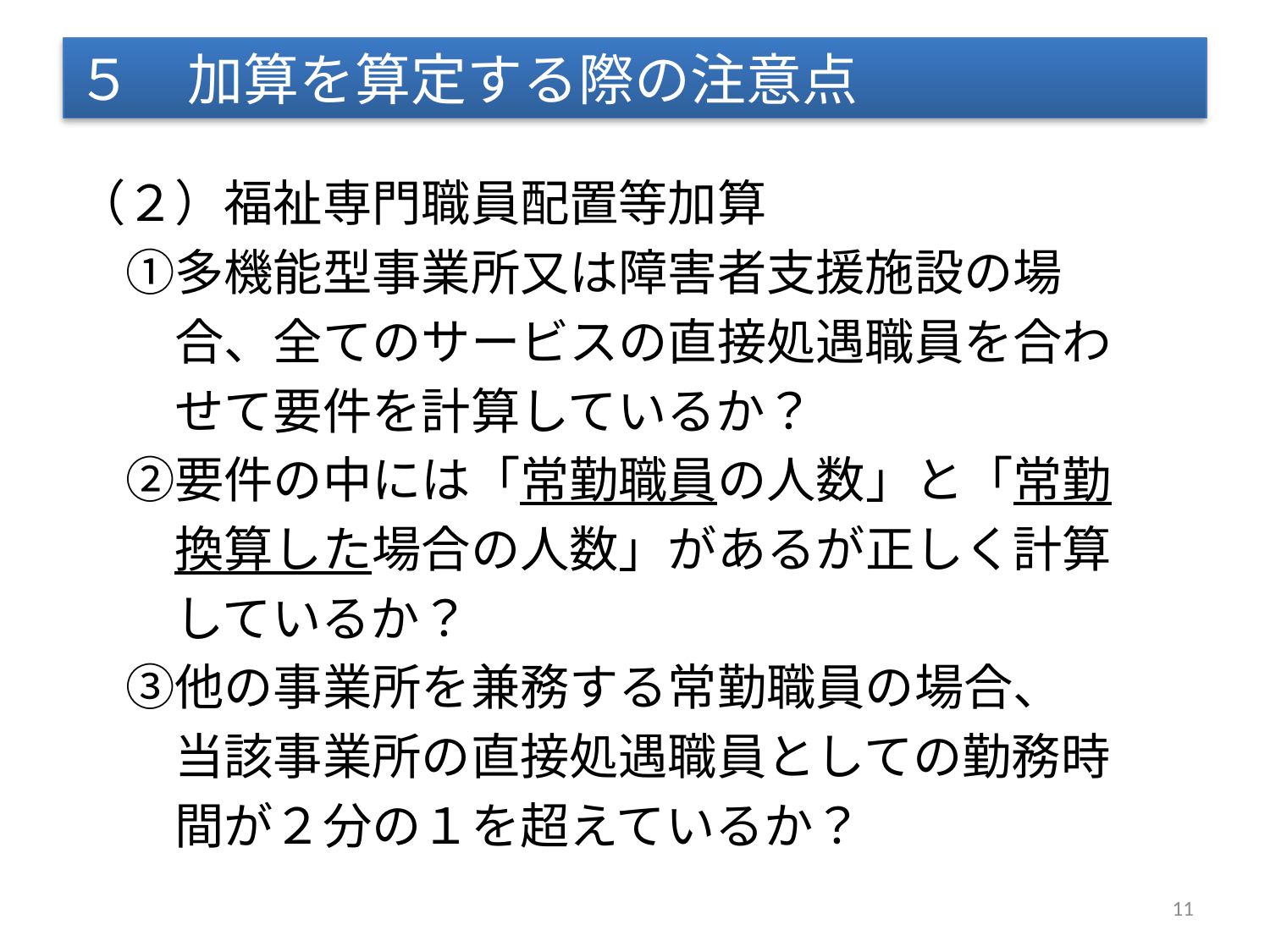

# ５　加算を算定する際の注意点
（２）福祉専門職員配置等加算
　①多機能型事業所又は障害者支援施設の場
　　合、全てのサービスの直接処遇職員を合わ
　　せて要件を計算しているか？
　②要件の中には「常勤職員の人数」と「常勤
　　換算した場合の人数」があるが正しく計算
　　しているか？
　③他の事業所を兼務する常勤職員の場合、
　　当該事業所の直接処遇職員としての勤務時
　　間が２分の１を超えているか？

11